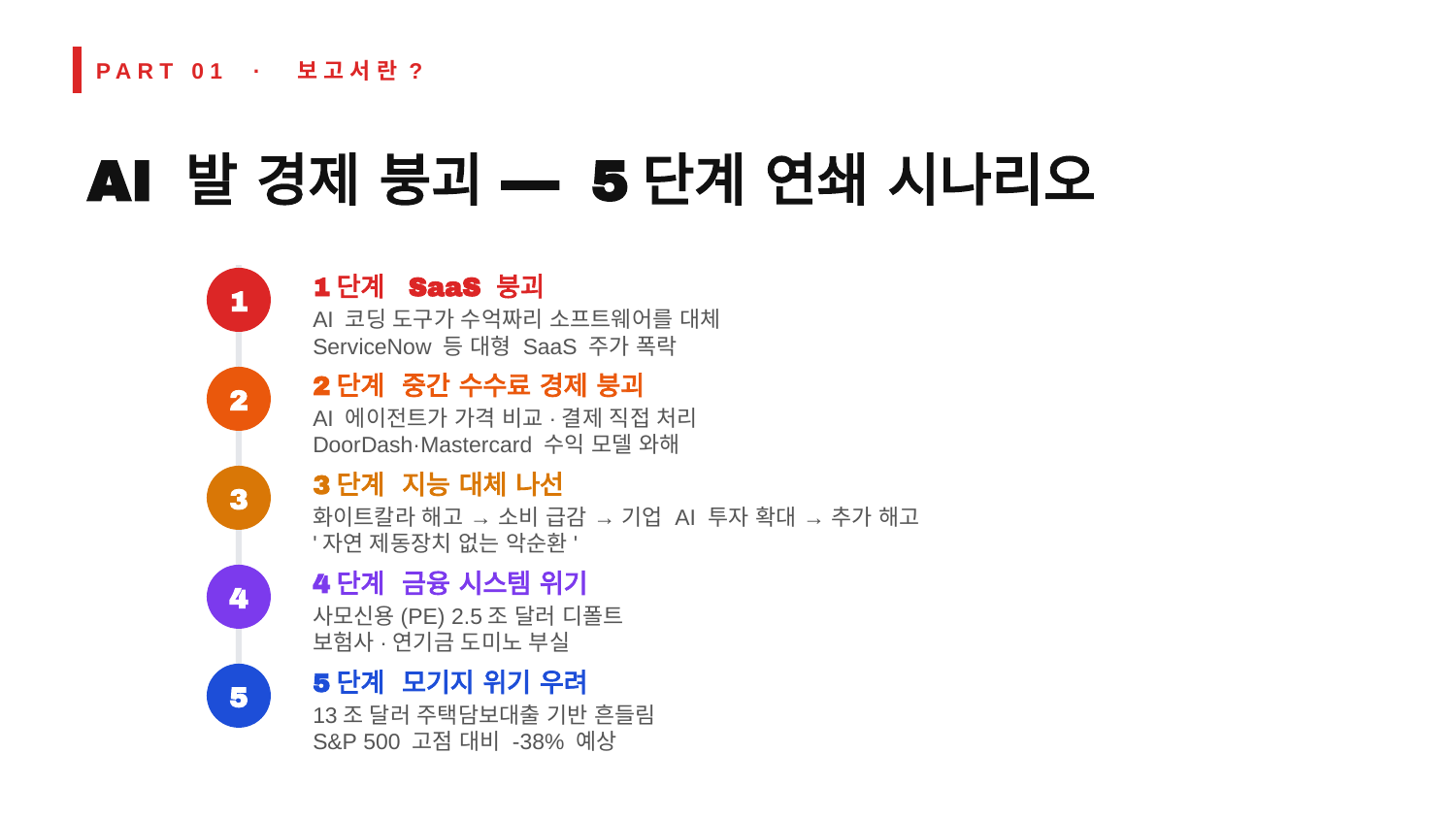

PART 01  ·  보고서란?

AI 발 경제 붕괴 — 5단계 연쇄 시나리오

1단계  SaaS 붕괴

1
AI 코딩 도구가 수억짜리 소프트웨어를 대체
ServiceNow 등 대형 SaaS 주가 폭락
2단계  중간 수수료 경제 붕괴

2
AI 에이전트가 가격 비교·결제 직접 처리
DoorDash·Mastercard 수익 모델 와해
3단계  지능 대체 나선

3
화이트칼라 해고 → 소비 급감 → 기업 AI 투자 확대 → 추가 해고
'자연 제동장치 없는 악순환'
4단계  금융 시스템 위기

4
사모신용(PE) 2.5조 달러 디폴트
보험사·연기금 도미노 부실
5단계  모기지 위기 우려

5
13조 달러 주택담보대출 기반 흔들림
S&P 500 고점 대비 -38% 예상